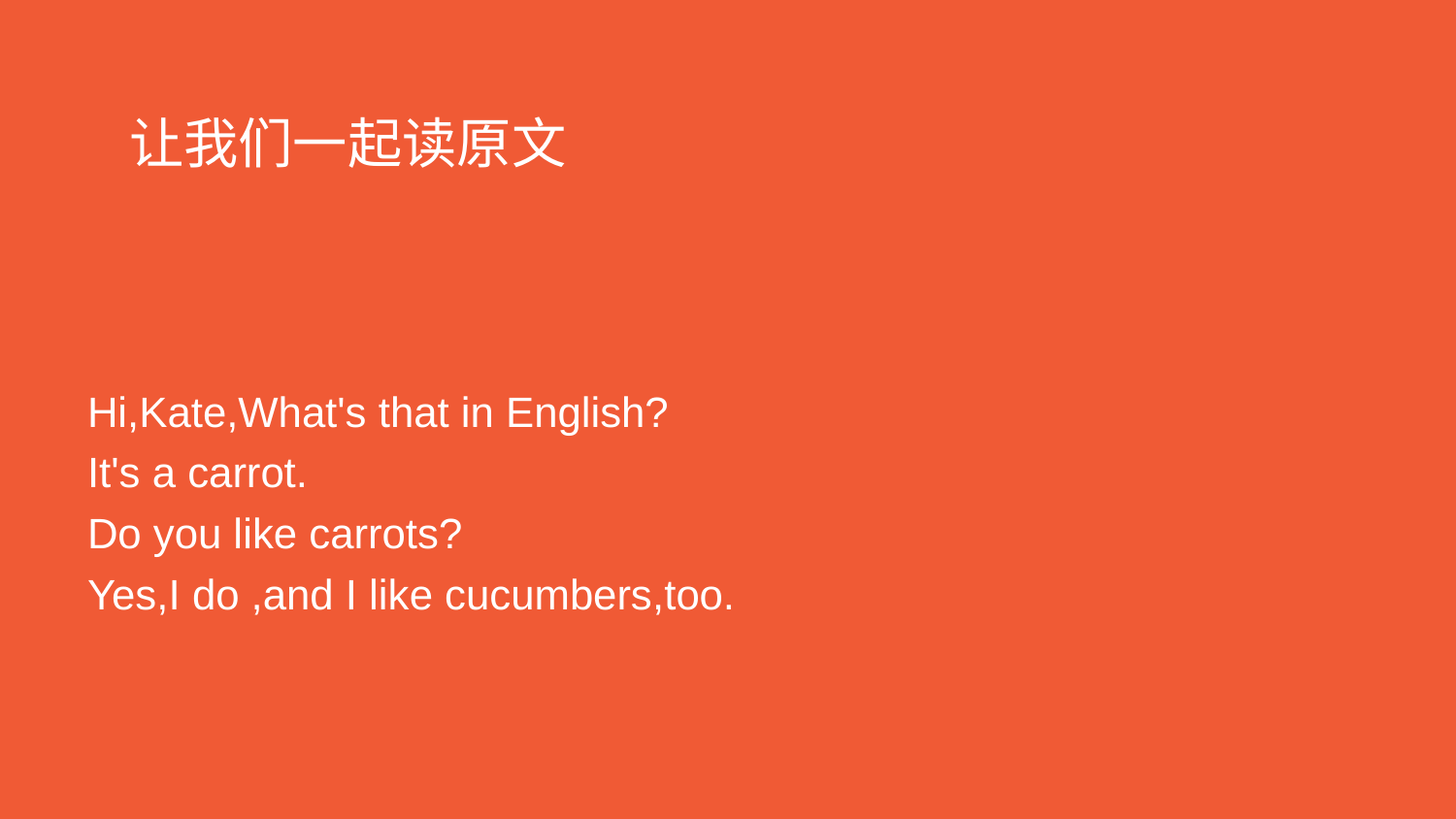

#
让我们一起读原文
Hi,Kate,What's that in English?
It's a carrot.
Do you like carrots?
Yes,I do ,and I like cucumbers,too.